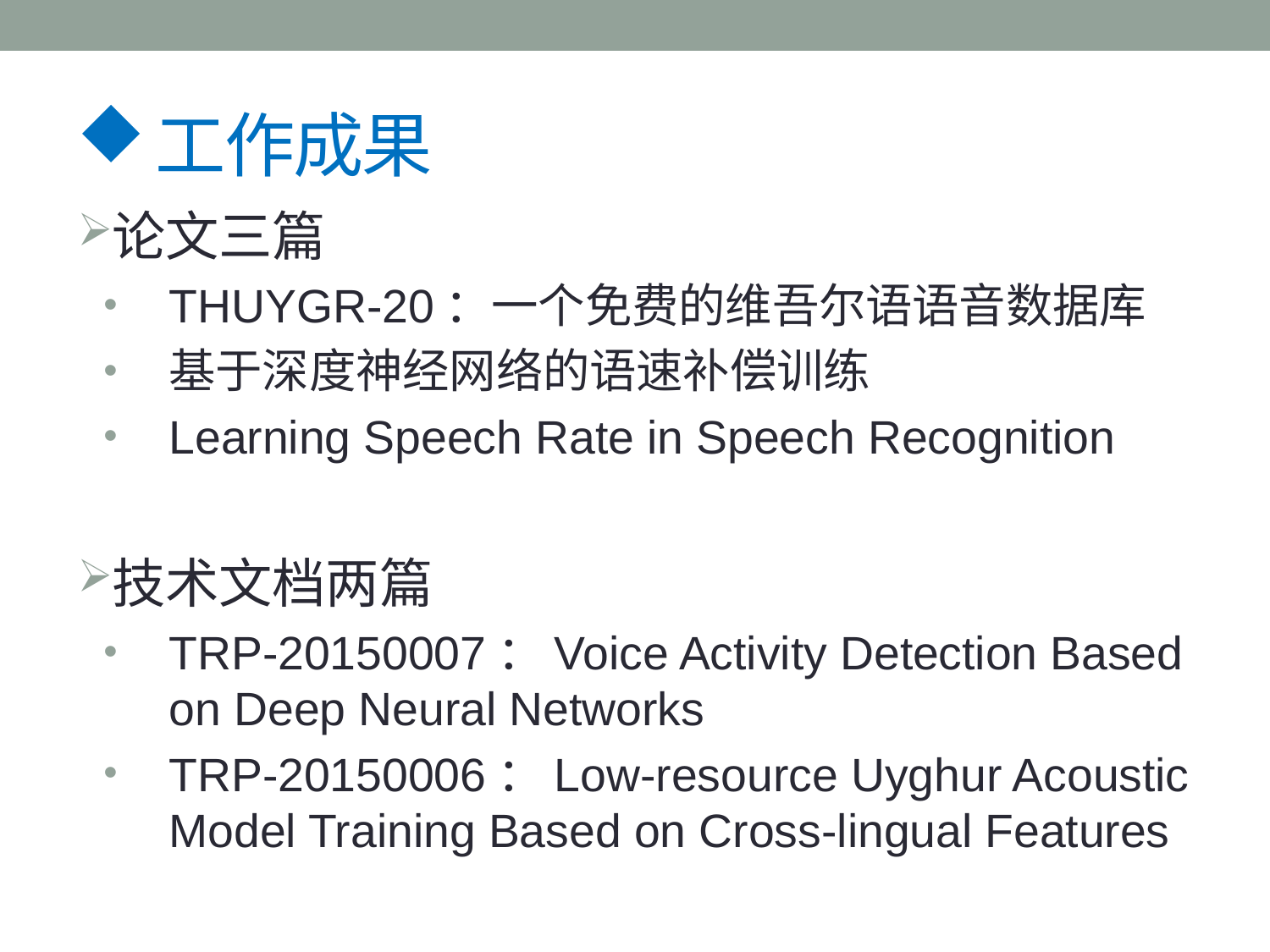

# 工作成果
论文三篇
THUYGR-20：一个免费的维吾尔语语音数据库
基于深度神经网络的语速补偿训练
Learning Speech Rate in Speech Recognition

技术文档两篇
TRP-20150007：Voice Activity Detection Based on Deep Neural Networks
TRP-20150006：Low-resource Uyghur Acoustic Model Training Based on Cross-lingual Features